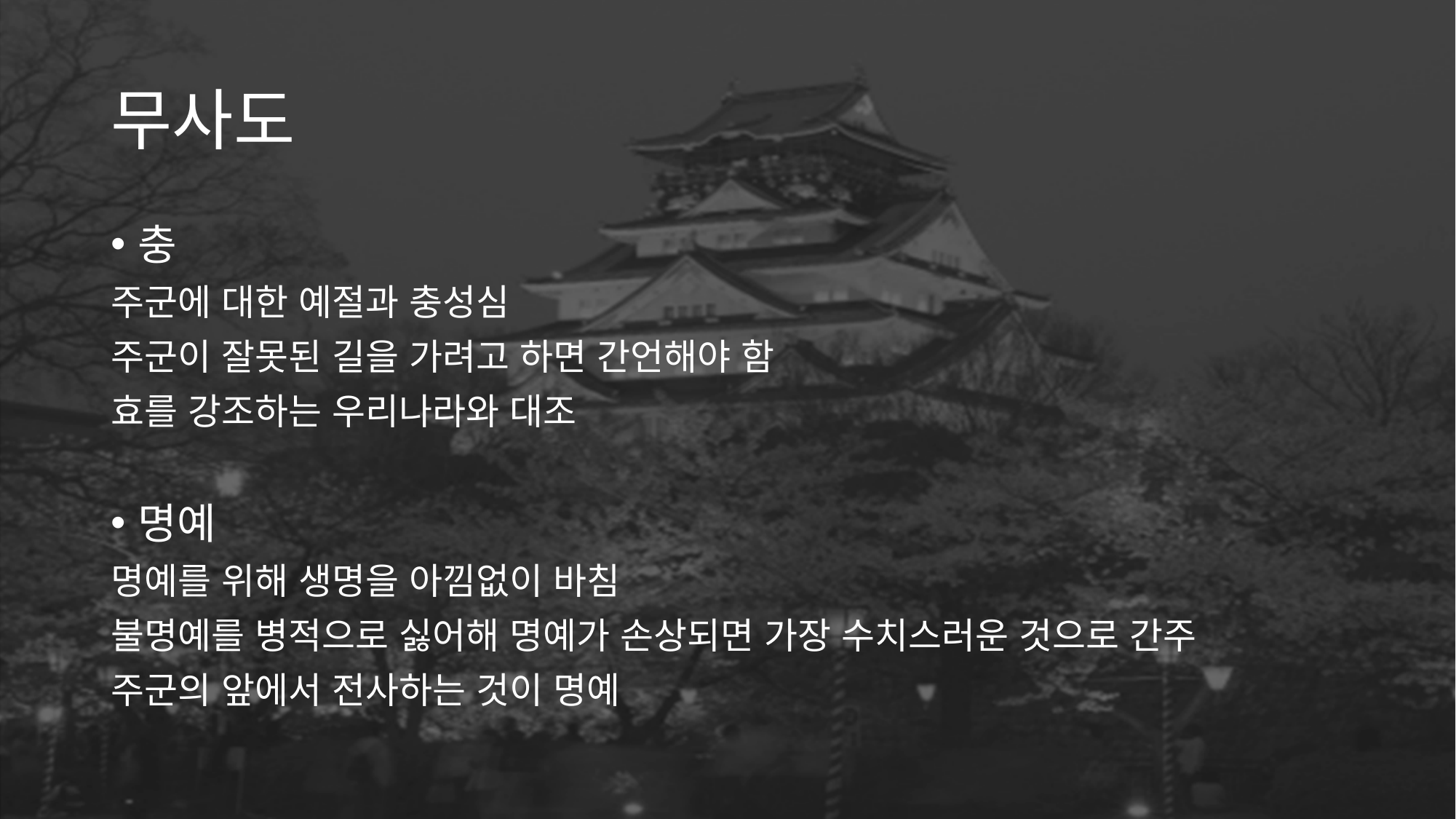

# 무사도
충
주군에 대한 예절과 충성심
주군이 잘못된 길을 가려고 하면 간언해야 함
효를 강조하는 우리나라와 대조

명예
명예를 위해 생명을 아낌없이 바침
불명예를 병적으로 싫어해 명예가 손상되면 가장 수치스러운 것으로 간주
주군의 앞에서 전사하는 것이 명예